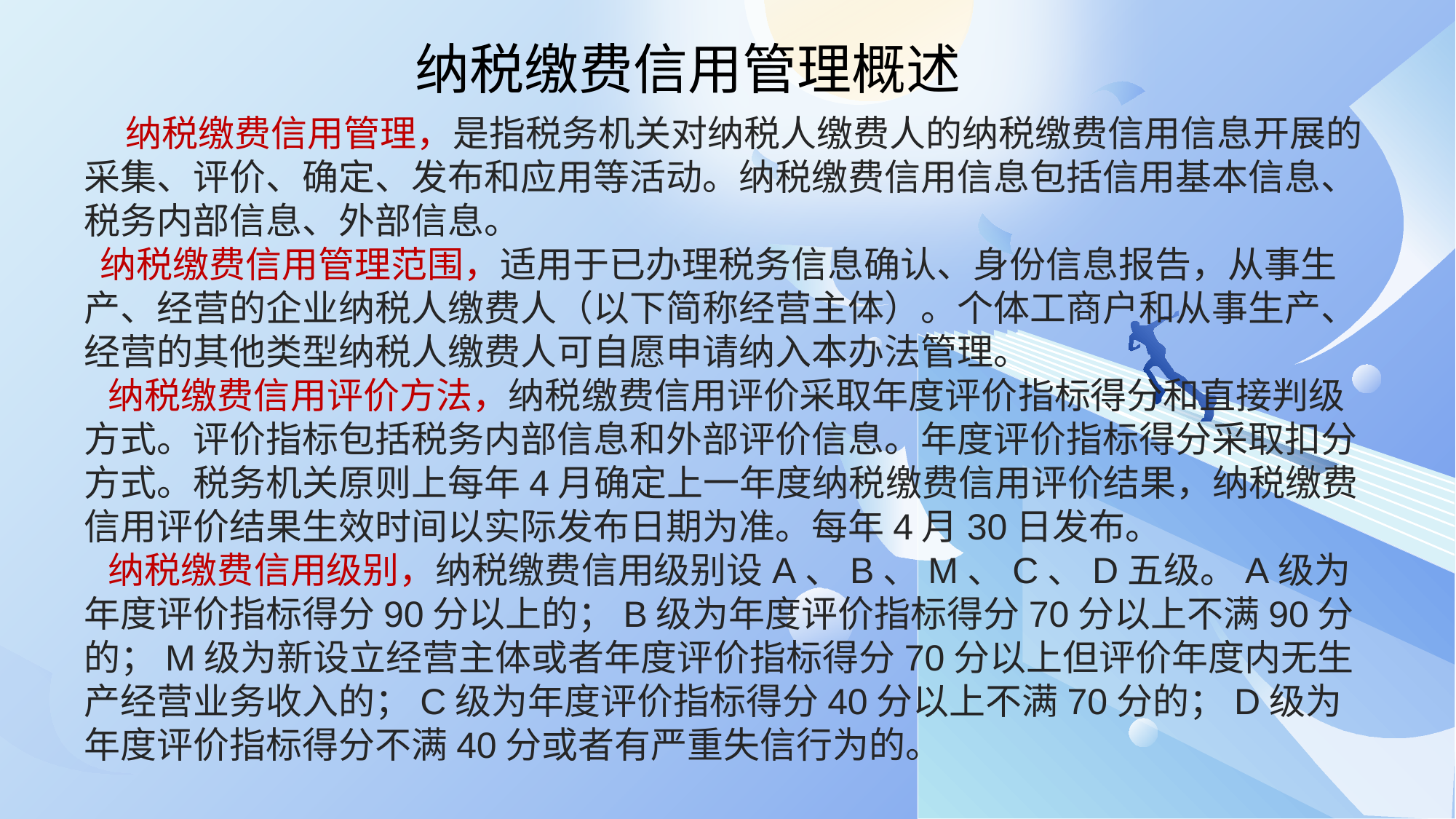

纳税缴费信用管理概述
    纳税缴费信用管理，是指税务机关对纳税人缴费人的纳税缴费信用信息开展的采集、评价、确定、发布和应用等活动。纳税缴费信用信息包括信用基本信息、税务内部信息、外部信息。
  纳税缴费信用管理范围，适用于已办理税务信息确认、身份信息报告，从事生产、经营的企业纳税人缴费人（以下简称经营主体）。个体工商户和从事生产、经营的其他类型纳税人缴费人可自愿申请纳入本办法管理。 
   纳税缴费信用评价方法，纳税缴费信用评价采取年度评价指标得分和直接判级方式。评价指标包括税务内部信息和外部评价信息。年度评价指标得分采取扣分方式。税务机关原则上每年4月确定上一年度纳税缴费信用评价结果，纳税缴费信用评价结果生效时间以实际发布日期为准。每年4月30日发布。
   纳税缴费信用级别，纳税缴费信用级别设A、B、M、C、D五级。A级为年度评价指标得分90分以上的；B级为年度评价指标得分70分以上不满90分的；M级为新设立经营主体或者年度评价指标得分70分以上但评价年度内无生产经营业务收入的；C级为年度评价指标得分40分以上不满70分的；D级为年度评价指标得分不满40分或者有严重失信行为的。